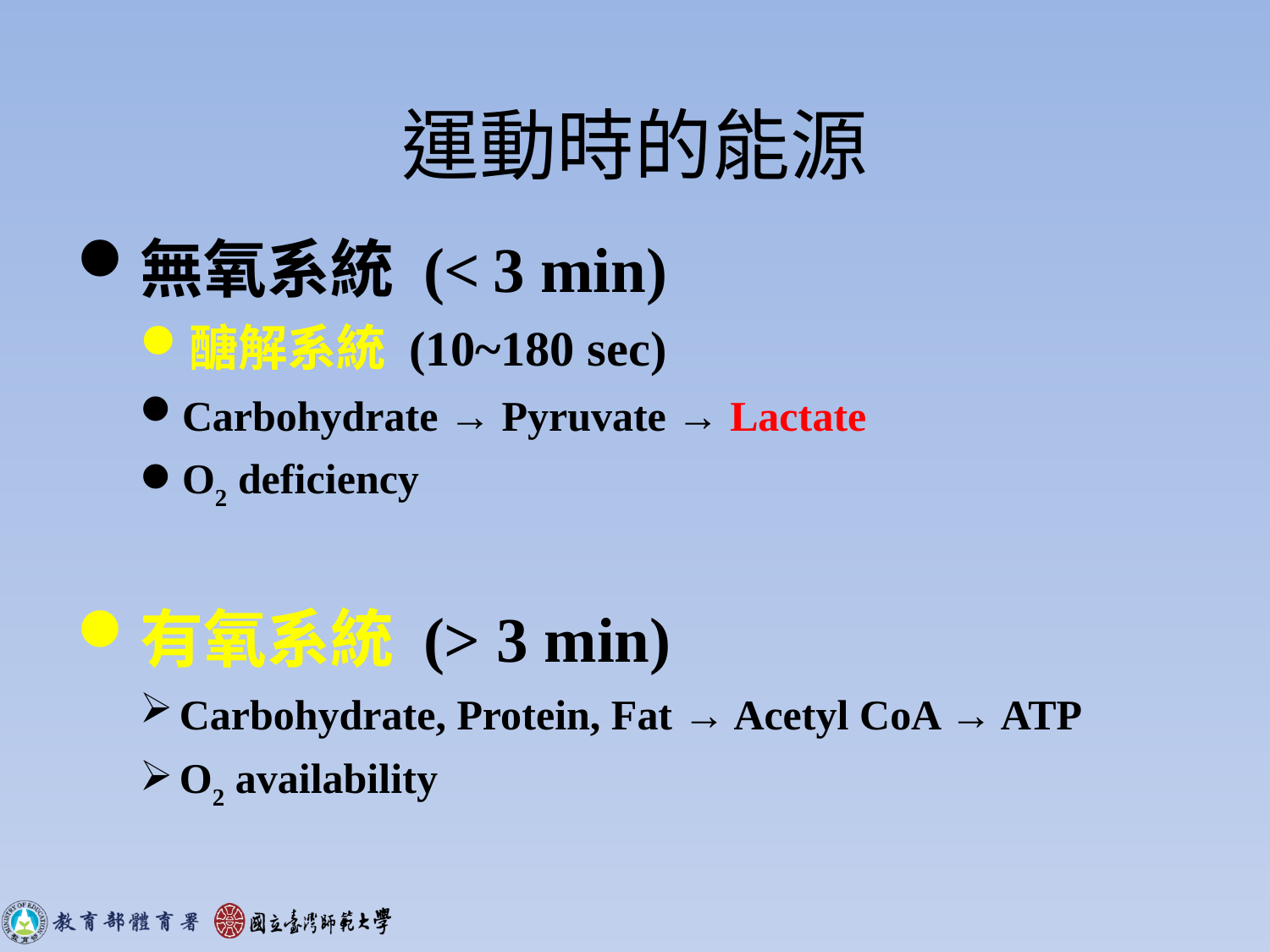

# 運動時的能源
無氧系統 (< 3 min)
醣解系統 (10~180 sec)
Carbohydrate → Pyruvate → Lactate
O2 deficiency

有氧系統 (> 3 min)
Carbohydrate, Protein, Fat → Acetyl CoA → ATP
O2 availability